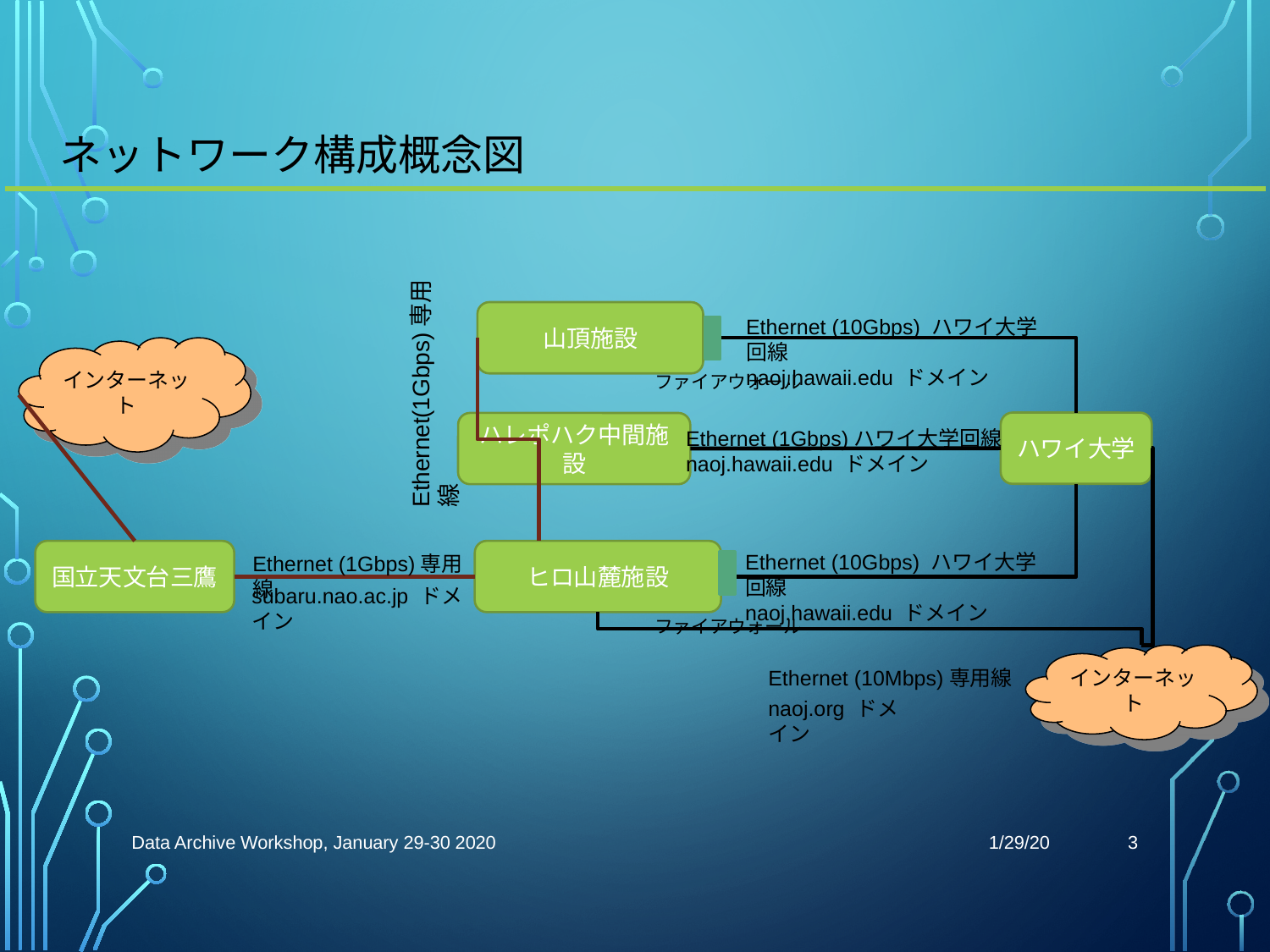

ネットワーク構成概念図
山頂施設
Ethernet (10Gbps) ハワイ大学回線
naoj.hawaii.edu ドメイン

インターネット
ファイアウォール
Ethernet(1Gbps)専用線
ハワイ大学
ハレポハク中間施設
Ethernet (1Gbps)ハワイ大学回線
naoj.hawaii.edu ドメイン
国立天文台三鷹
ヒロ山麓施設
Ethernet (10Gbps) ハワイ大学回線
naoj.hawaii.edu ドメイン
Ethernet (1Gbps)専用線

subaru.nao.ac.jp ドメイン
ファイアウォール
インターネット
Ethernet (10Mbps)専用線
naoj.org ドメイン
3
Data Archive Workshop, January 29-30 2020
1/29/20